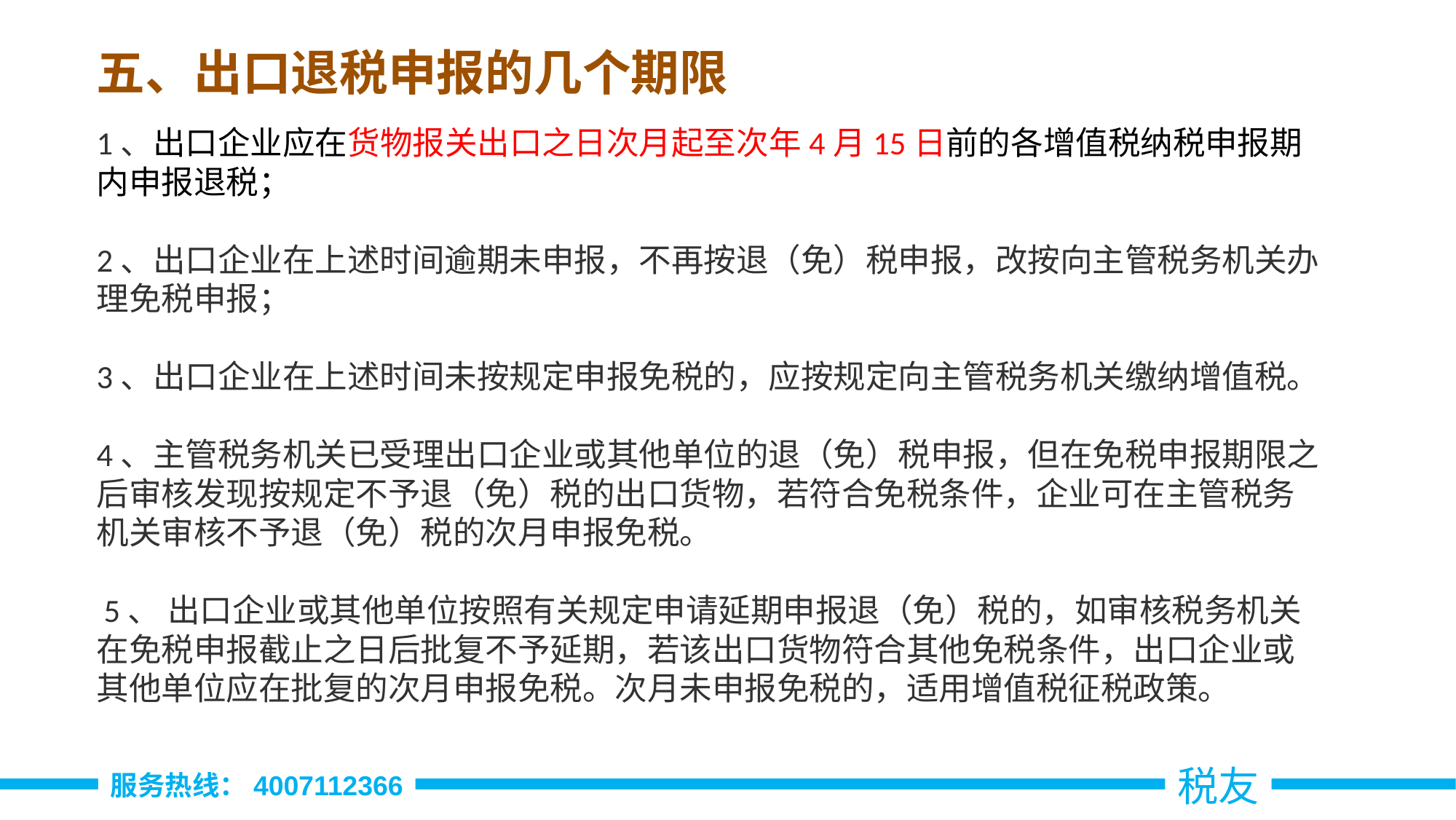

五、出口退税申报的几个期限
1、出口企业应在货物报关出口之日次月起至次年4月15日前的各增值税纳税申报期内申报退税；

2、出口企业在上述时间逾期未申报，不再按退（免）税申报，改按向主管税务机关办理免税申报；

3、出口企业在上述时间未按规定申报免税的，应按规定向主管税务机关缴纳增值税。

4、主管税务机关已受理出口企业或其他单位的退（免）税申报，但在免税申报期限之后审核发现按规定不予退（免）税的出口货物，若符合免税条件，企业可在主管税务机关审核不予退（免）税的次月申报免税。

 5、 出口企业或其他单位按照有关规定申请延期申报退（免）税的，如审核税务机关在免税申报截止之日后批复不予延期，若该出口货物符合其他免税条件，出口企业或其他单位应在批复的次月申报免税。次月未申报免税的，适用增值税征税政策。
# 16